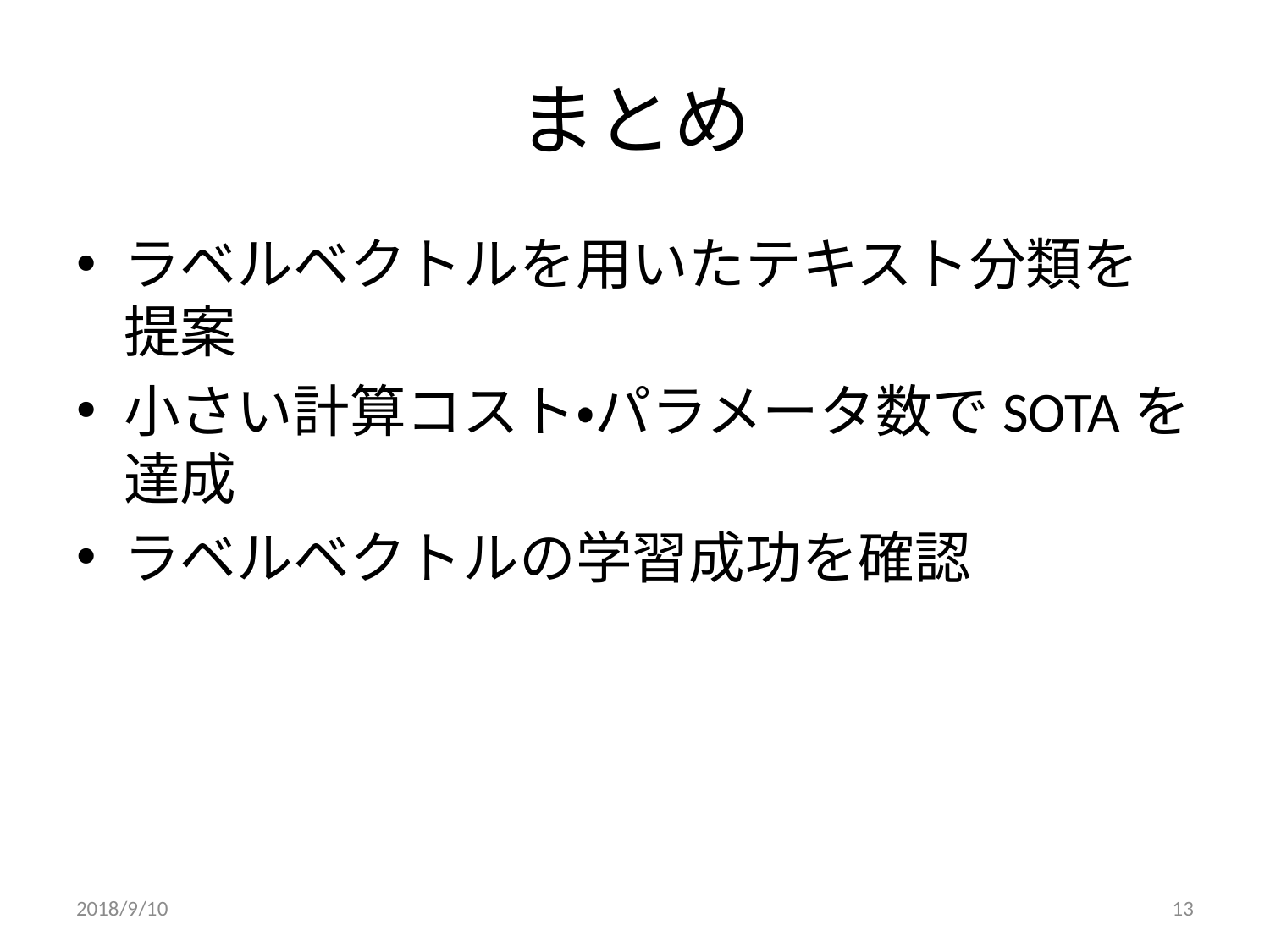

# まとめ
ラベルベクトルを用いたテキスト分類を提案
小さい計算コスト・パラメータ数でSOTAを達成
ラベルベクトルの学習成功を確認

2018/9/10
13